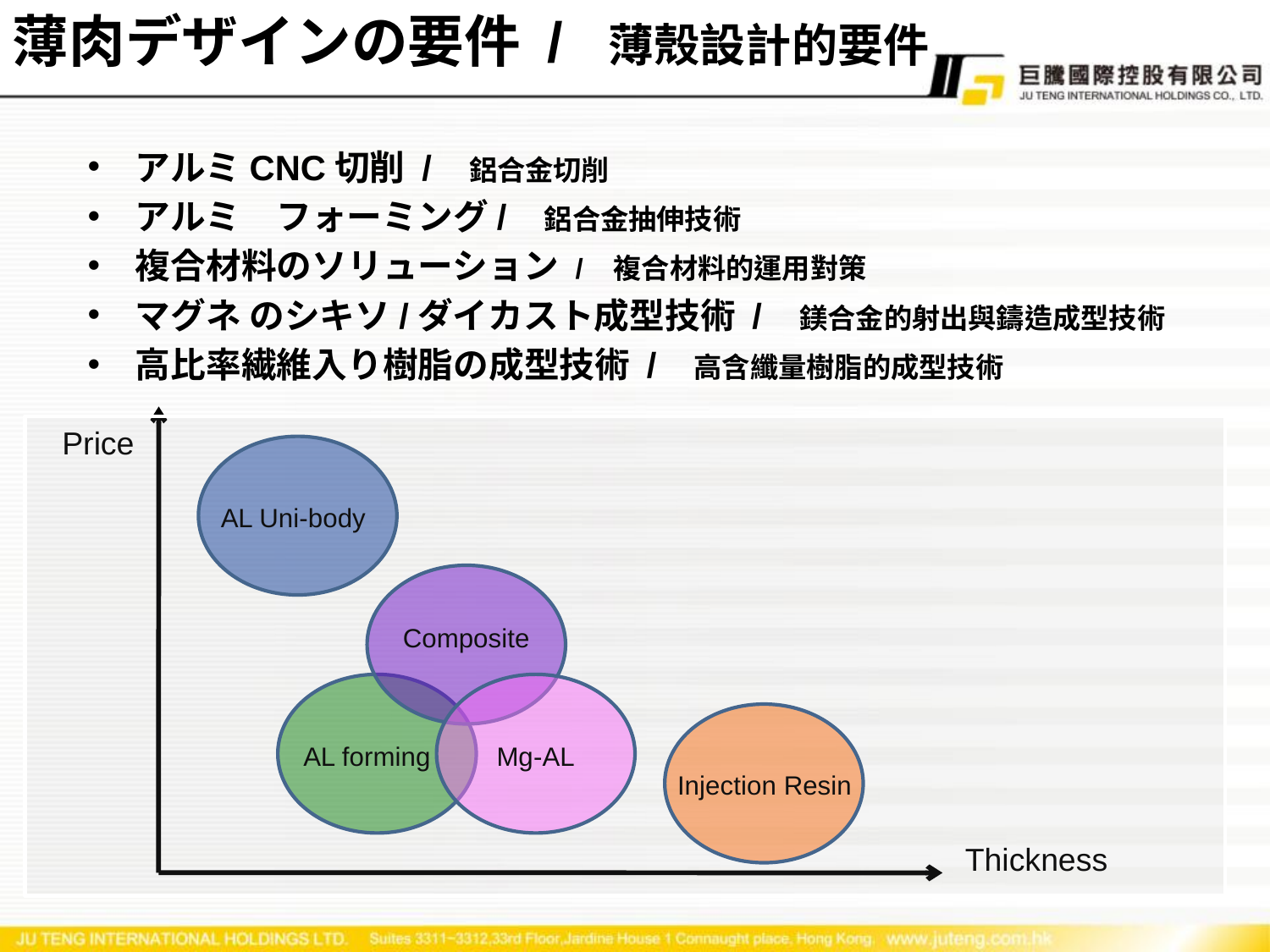

薄肉デザインの要件 /  薄殼設計的要件
アルミCNC切削 /   鋁合金切削
アルミ　フォーミング/   鋁合金抽伸技術
複合材料のソリューション /   複合材料的運用對策
マグネ のシキソ/ダイカスト成型技術 /   鎂合金的射出與鑄造成型技術
高比率繊維入り樹脂の成型技術 /   高含纖量樹脂的成型技術

Price

AL Uni-body

Composite

AL forming
Mg-AL
Injection Resin
Thickness